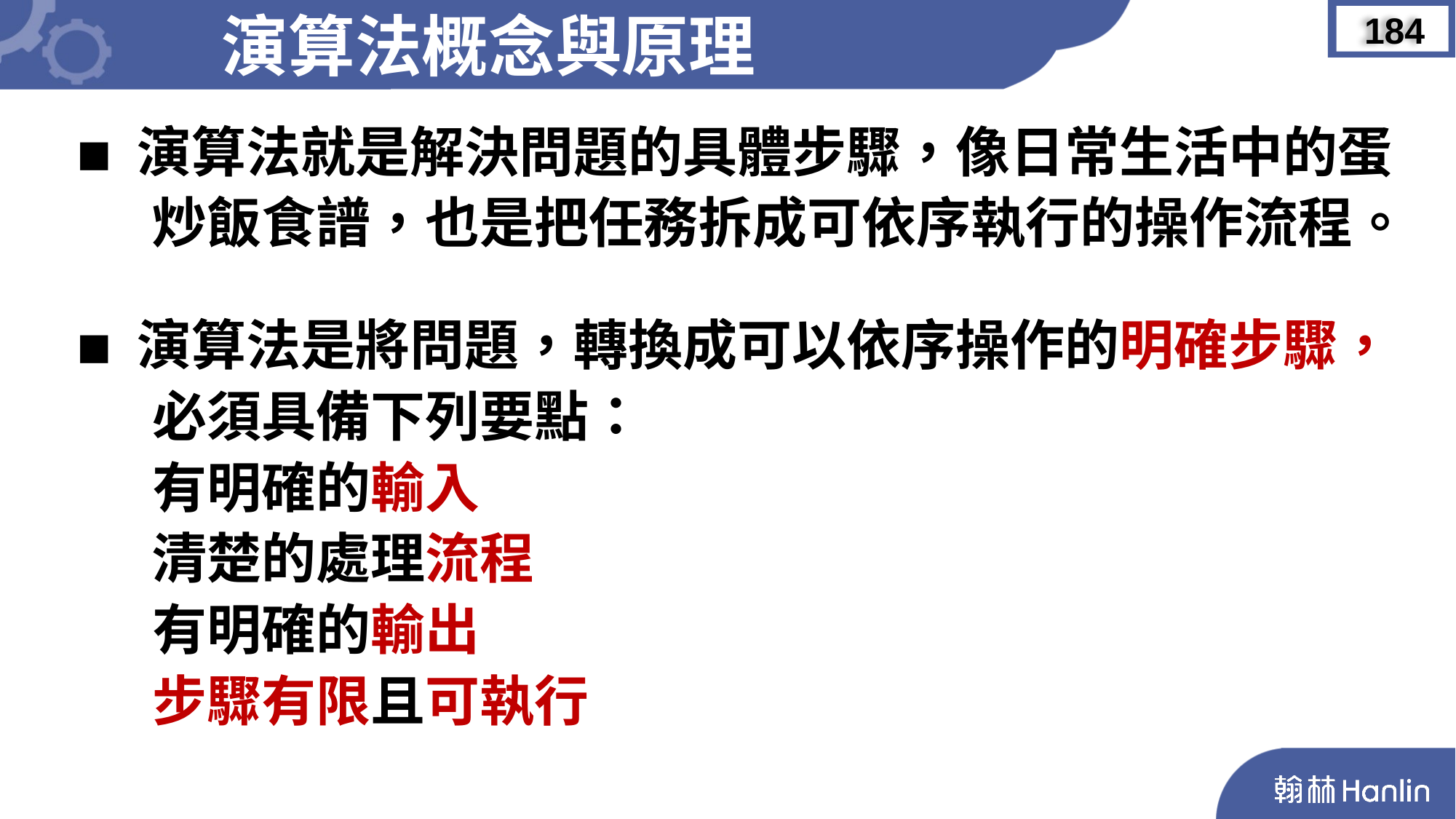

演算法概念與原理
184

◼︎ 演算法就是解決問題的具體步驟，像日常生活中的蛋
     炒飯食譜，也是把任務拆成可依序執行的操作流程。

◼︎ 演算法是將問題，轉換成可以依序操作的明確步驟，
     必須具備下列要點：
     有明確的輸入
     清楚的處理流程
     有明確的輸出
     步驟有限且可執行